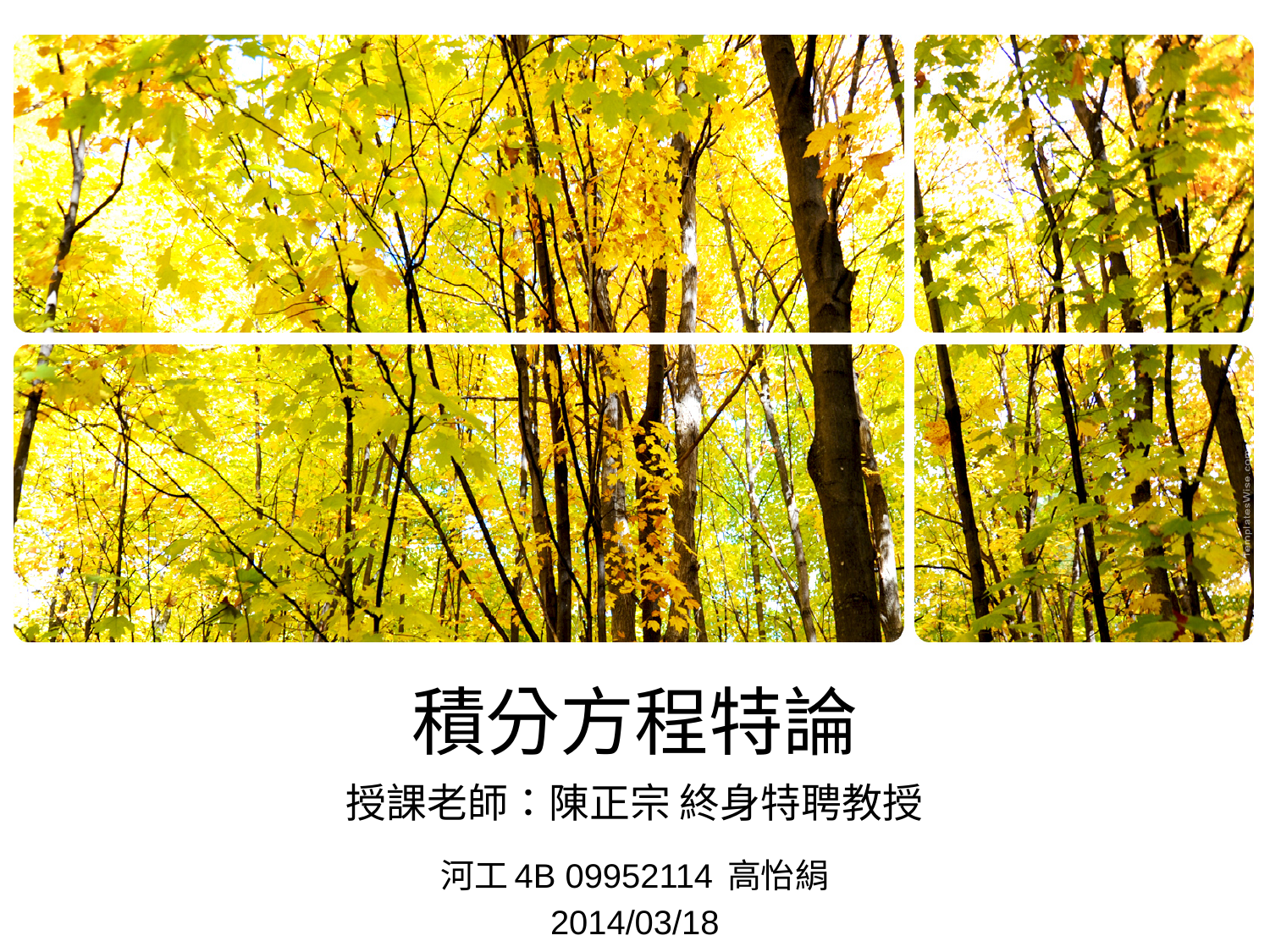

# 積分方程特論 授課老師：陳正宗 終身特聘教授
河工4B 09952114 高怡絹
2014/03/18